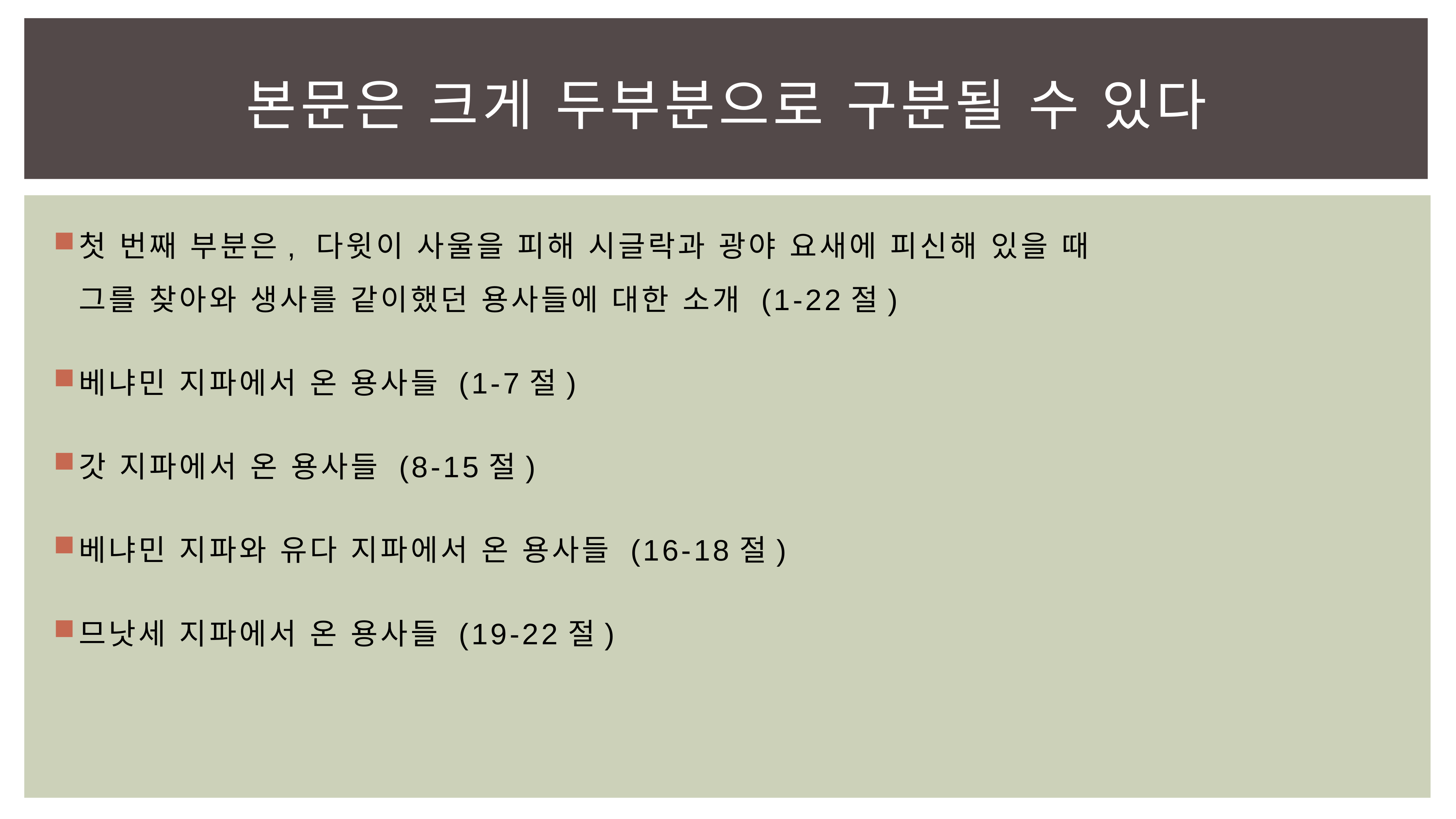

# 본문은 크게 두부분으로 구분될 수 있다

첫 번째 부분은, 다윗이 사울을 피해 시글락과 광야 요새에 피신해 있을 때
그를 찾아와 생사를 같이했던 용사들에 대한 소개 (1-22절)
베냐민 지파에서 온 용사들 (1-7절)
갓 지파에서 온 용사들 (8-15절)
베냐민 지파와 유다 지파에서 온 용사들 (16-18절)
므낫세 지파에서 온 용사들 (19-22절)